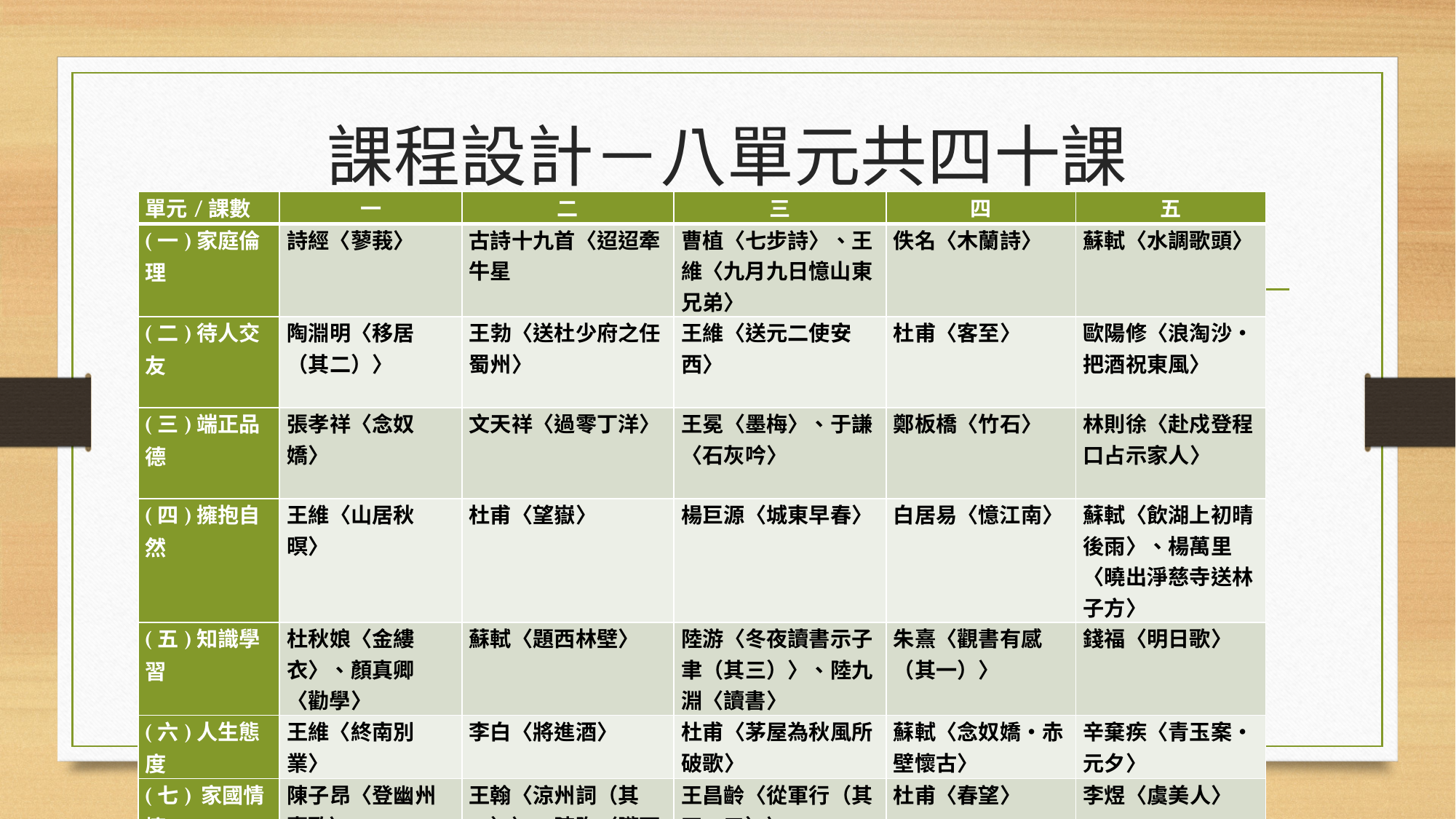

# 課程設計－八單元共四十課
| 單元/課數 | 一 | 二 | 三 | 四 | 五 |
| --- | --- | --- | --- | --- | --- |
| (一)家庭倫理 | 詩經〈蓼莪〉 | 古詩十九首〈迢迢牽牛星 | 曹植〈七步詩〉、王維〈九月九日憶山東兄弟〉 | 佚名〈木蘭詩〉 | 蘇軾〈水調歌頭〉 |
| (二)待人交友 | 陶淵明〈移居（其二）〉 | 王勃〈送杜少府之任蜀州〉 | 王維〈送元二使安西〉 | 杜甫〈客至〉 | 歐陽修〈浪淘沙‧把酒祝東風〉 |
| (三)端正品德 | 張孝祥〈念奴嬌〉 | 文天祥〈過零丁洋〉 | 王冕〈墨梅〉、于謙〈石灰吟〉 | 鄭板橋〈竹石〉 | 林則徐〈赴戍登程口占示家人〉 |
| (四)擁抱自然 | 王維〈山居秋暝〉 | 杜甫〈望嶽〉 | 楊巨源〈城東早春〉 | 白居易〈憶江南〉 | 蘇軾〈飲湖上初晴後雨〉、楊萬里〈曉出淨慈寺送林子方〉 |
| (五)知識學習 | 杜秋娘〈金縷衣〉、顏真卿〈勸學〉 | 蘇軾〈題西林壁〉 | 陸游〈冬夜讀書示子聿（其三）〉、陸九淵〈讀書〉 | 朱熹〈觀書有感（其一）〉 | 錢福〈明日歌〉 |
| (六)人生態度 | 王維〈終南別業〉 | 李白〈將進酒〉 | 杜甫〈茅屋為秋風所破歌〉 | 蘇軾〈念奴嬌‧赤壁懷古〉 | 辛棄疾〈青玉案‧元夕〉 |
| (七) 家國情懷 | 陳子昂〈登幽州臺歌〉 | 王翰〈涼州詞（其一）〉、陳陶〈隴西行（其二）〉 | 王昌齡〈從軍行（其四、五）〉 | 杜甫〈春望〉 | 李煜〈虞美人〉 |
| (八)生活情趣 | 李白〈月下獨酌〉 | 杜甫〈畫鷹〉 | 韓愈〈聽穎師彈琴〉 | 蘇軾〈石蒼書醉墨堂〉 | 黃庭堅〈弈棋二首呈任公漸（其二）〉 |